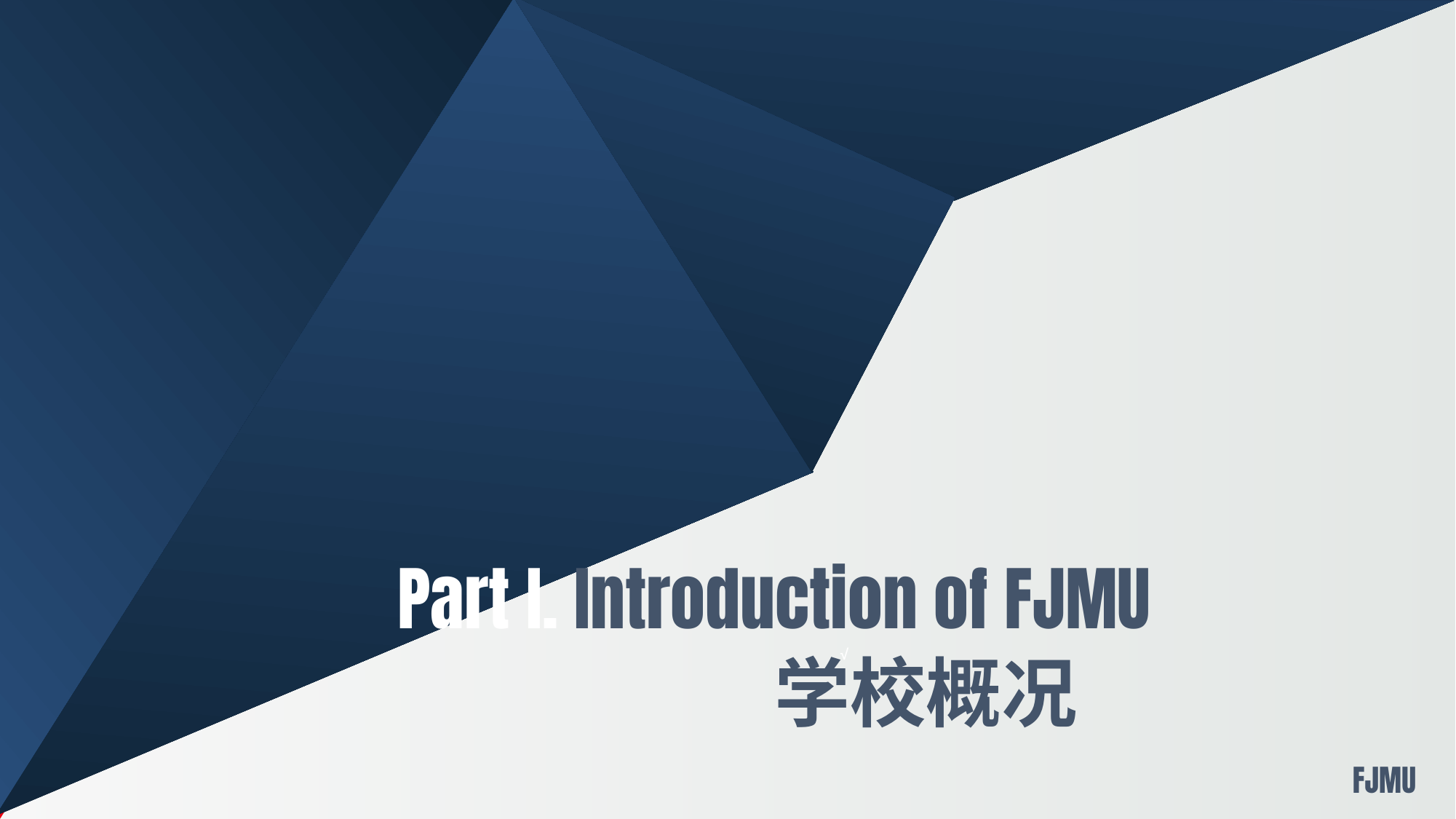

Part I. Introduction of FJMU
                     学校概况
√

FJMU